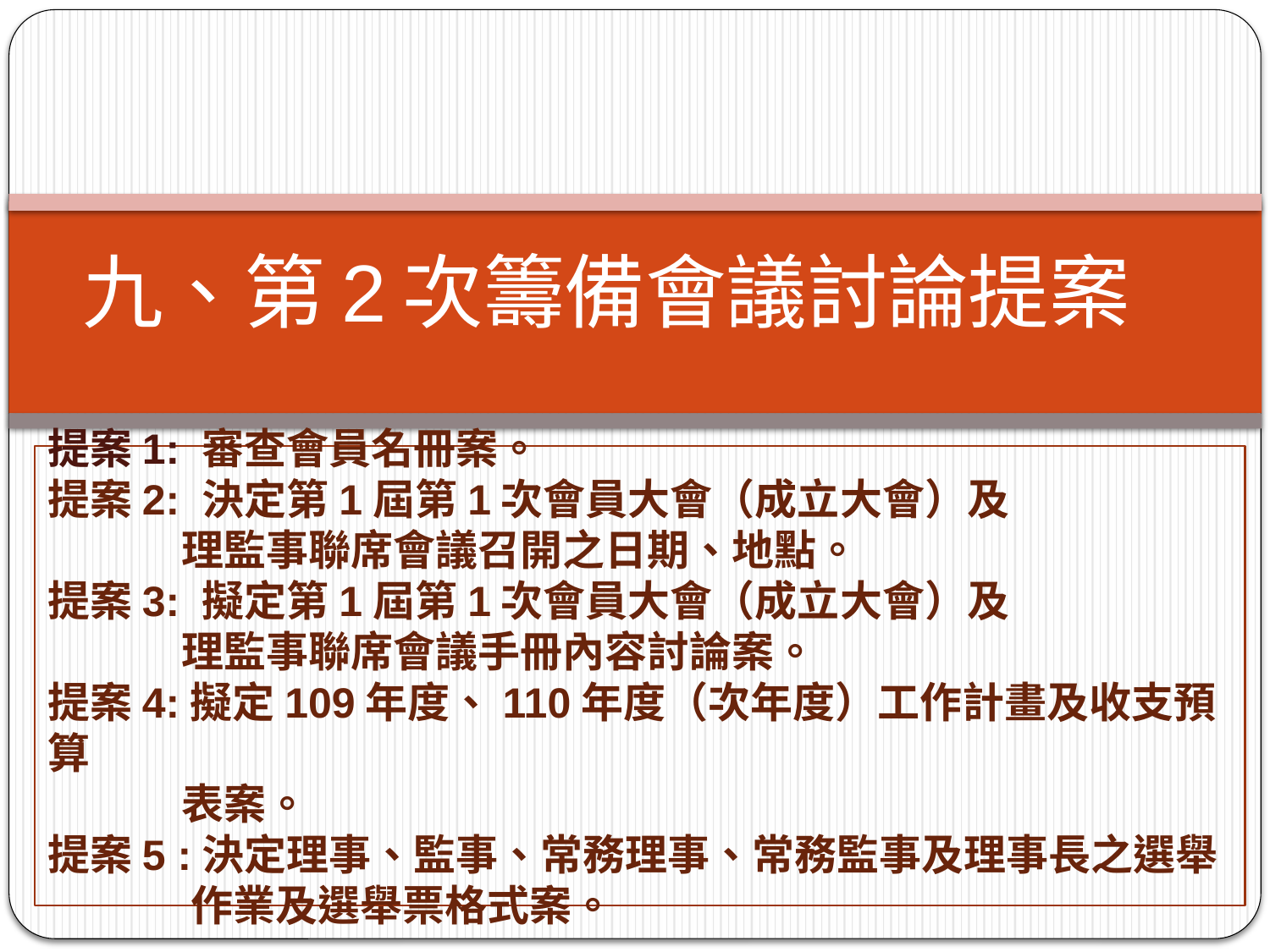

# 九、第2次籌備會議討論提案
提案1: 審查會員名冊案。
提案2: 決定第1屆第1次會員大會（成立大會）及
             理監事聯席會議召開之日期、地點。
提案3: 擬定第1屆第1次會員大會（成立大會）及
             理監事聯席會議手冊內容討論案。
提案4:擬定109年度、110年度（次年度）工作計畫及收支預算
             表案。
提案5 :決定理事、監事、常務理事、常務監事及理事長之選舉
              作業及選舉票格式案。